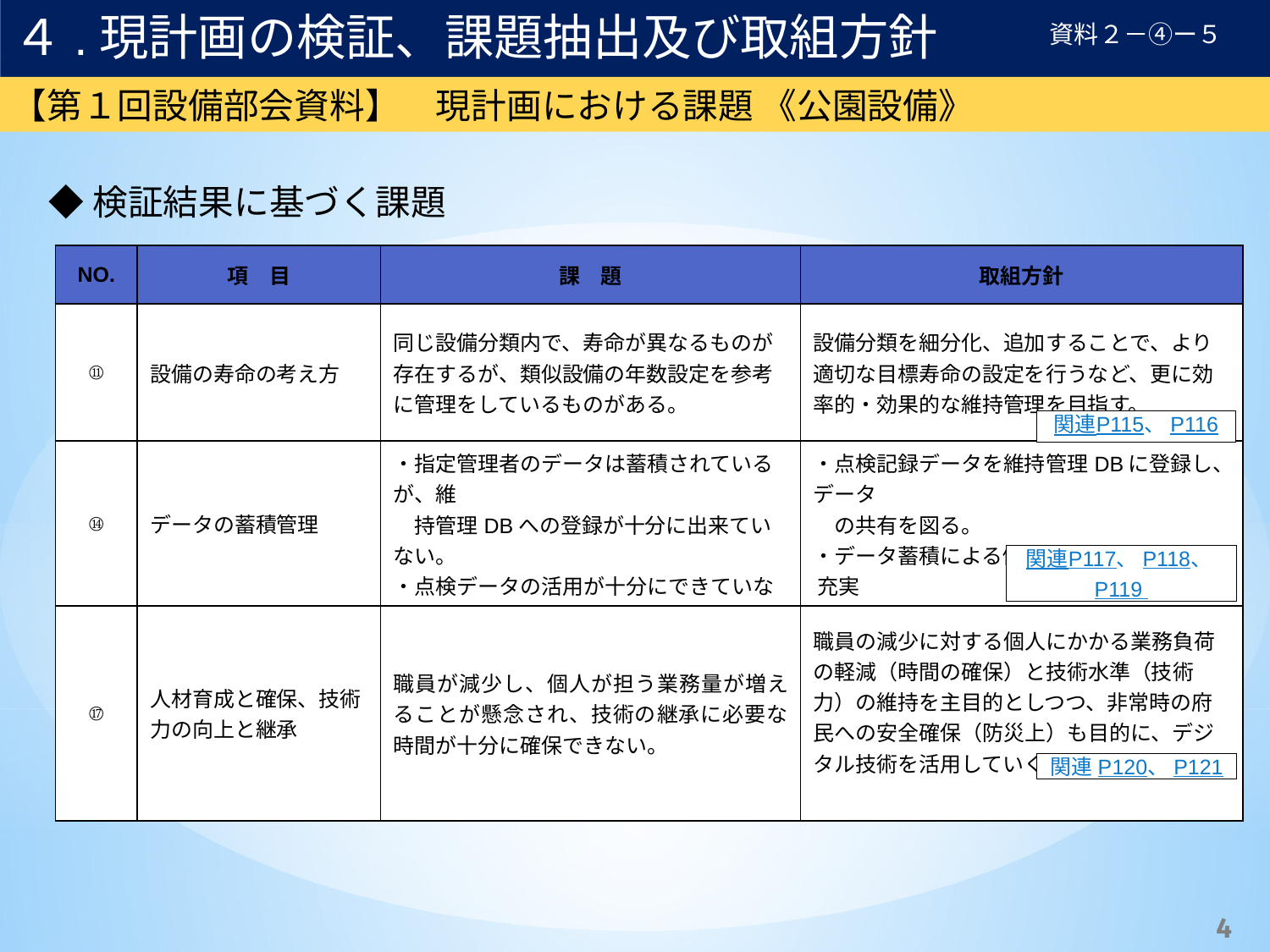

４.現計画の検証、課題抽出及び取組方針

資料２－④ー５
【第１回設備部会資料】　現計画における課題 《公園設備》
◆検証結果に基づく課題
| NO. | 項　目 | 課　題 | 取組方針 |
| --- | --- | --- | --- |
| ⑪ | 設備の寿命の考え方 | 同じ設備分類内で、寿命が異なるものが存在するが、類似設備の年数設定を参考に管理をしているものがある。 | 設備分類を細分化、追加することで、より適切な目標寿命の設定を行うなど、更に効率的・効果的な維持管理を目指す。 |
| ⑭ | データの蓄積管理 | ・指定管理者のデータは蓄積されているが、維 　持管理DBへの登録が十分に出来ていない。 ・点検データの活用が十分にできていない。 | ・点検記録データを維持管理DBに登録し、データ 　の共有を図る。 ・データ蓄積による傾向管理などに利用し、 充実 　を図る。 |
| ⑰ | 人材育成と確保、技術力の向上と継承 | 職員が減少し、個人が担う業務量が増えることが懸念され、技術の継承に必要な時間が十分に確保できない。 | 職員の減少に対する個人にかかる業務負荷の軽減（時間の確保）と技術水準（技術力）の維持を主目的としつつ、非常時の府民への安全確保（防災上）も目的に、デジタル技術を活用していく。 |
関連P115、P116
関連P117、P118、P119
関連P120、P121
4